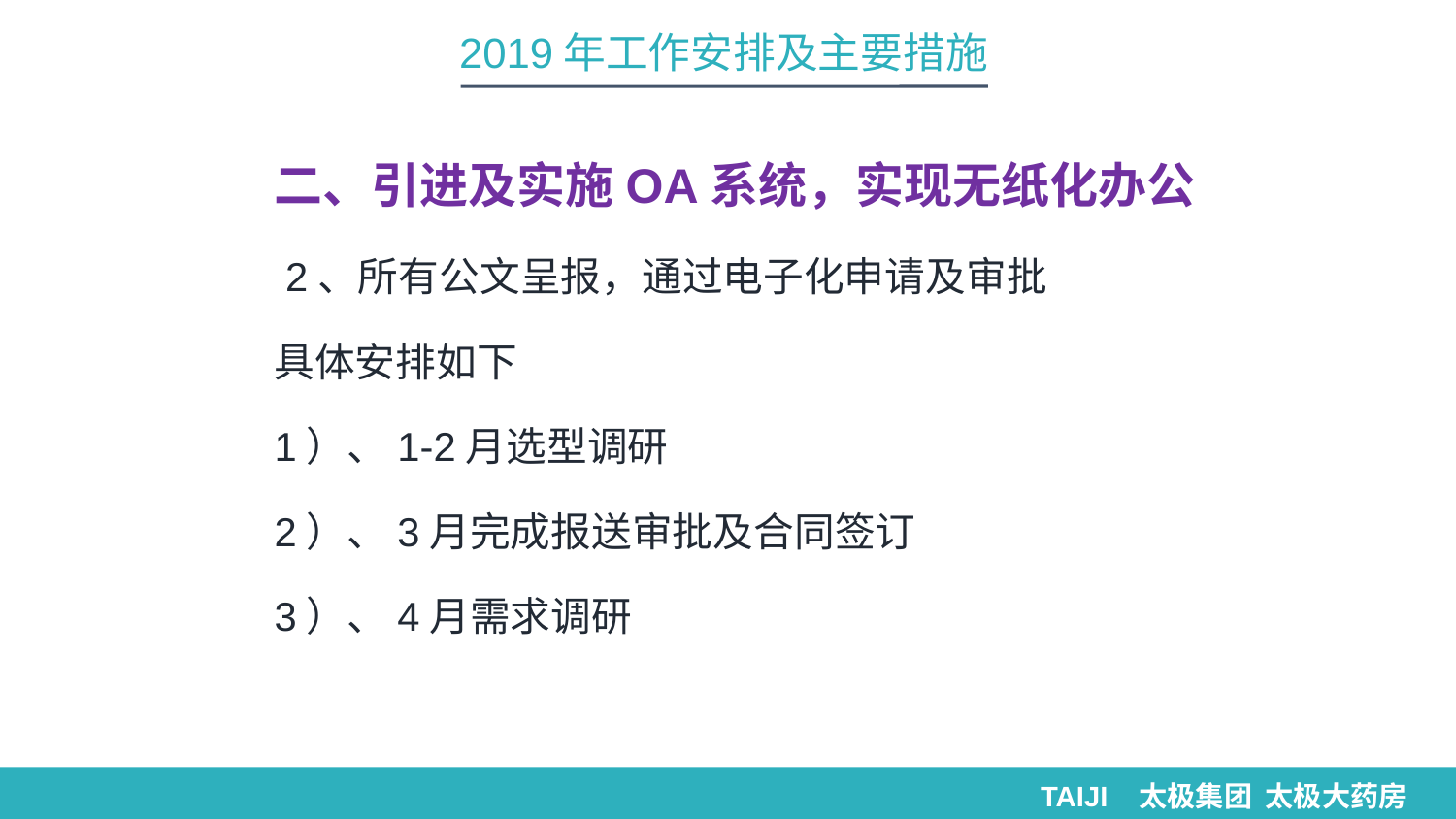

2019年工作安排及主要措施
二、引进及实施OA系统，实现无纸化办公
 2、所有公文呈报，通过电子化申请及审批
具体安排如下
1）、1-2月选型调研
2）、3月完成报送审批及合同签订
3）、4月需求调研

TAIJI   太极集团  太极大药房